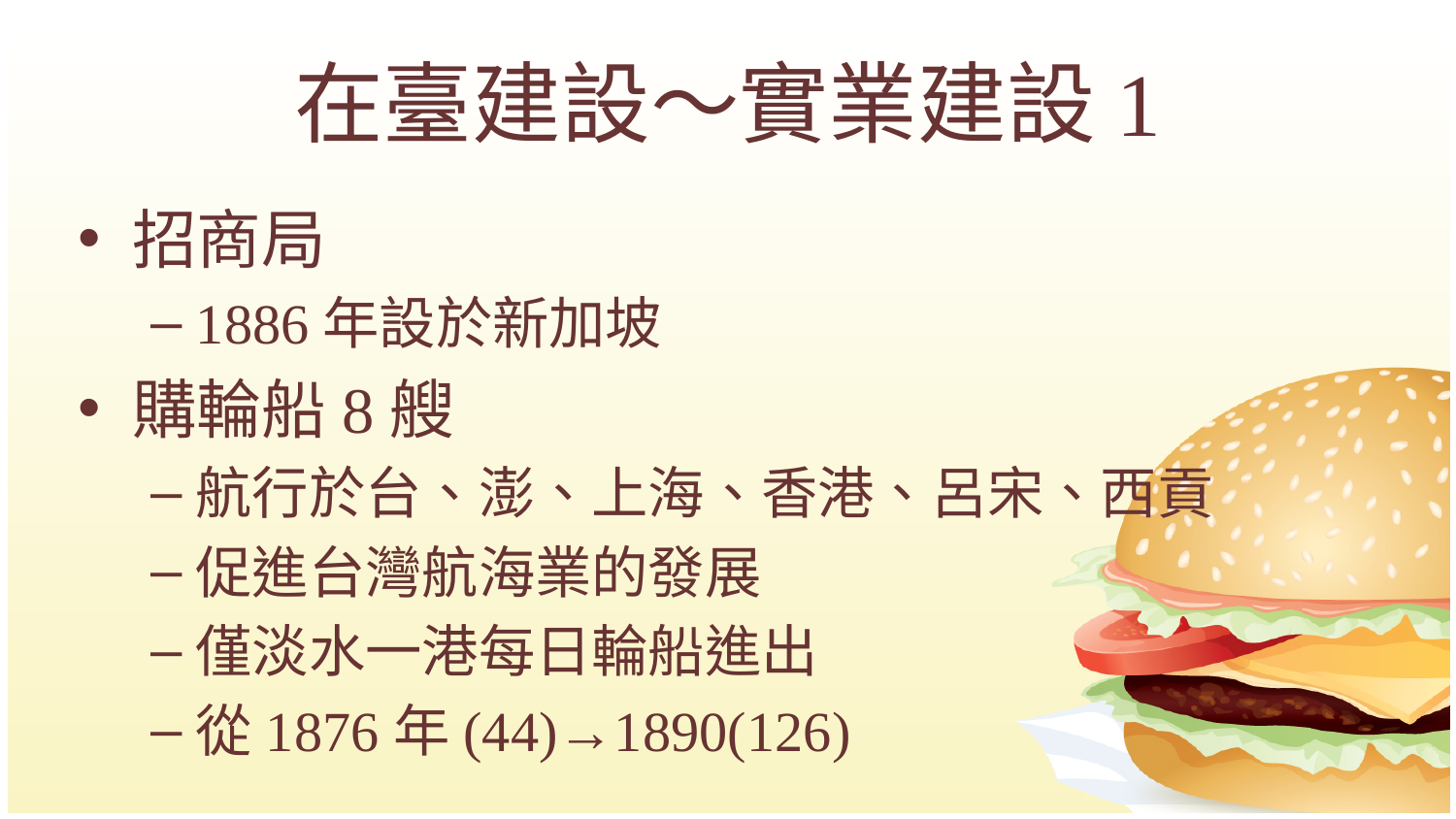

# 在臺建設～實業建設1
招商局
1886年設於新加坡
購輪船8艘
航行於台、澎、上海、香港、呂宋、西貢
促進台灣航海業的發展
僅淡水一港每日輪船進出
從1876年(44)→1890(126)